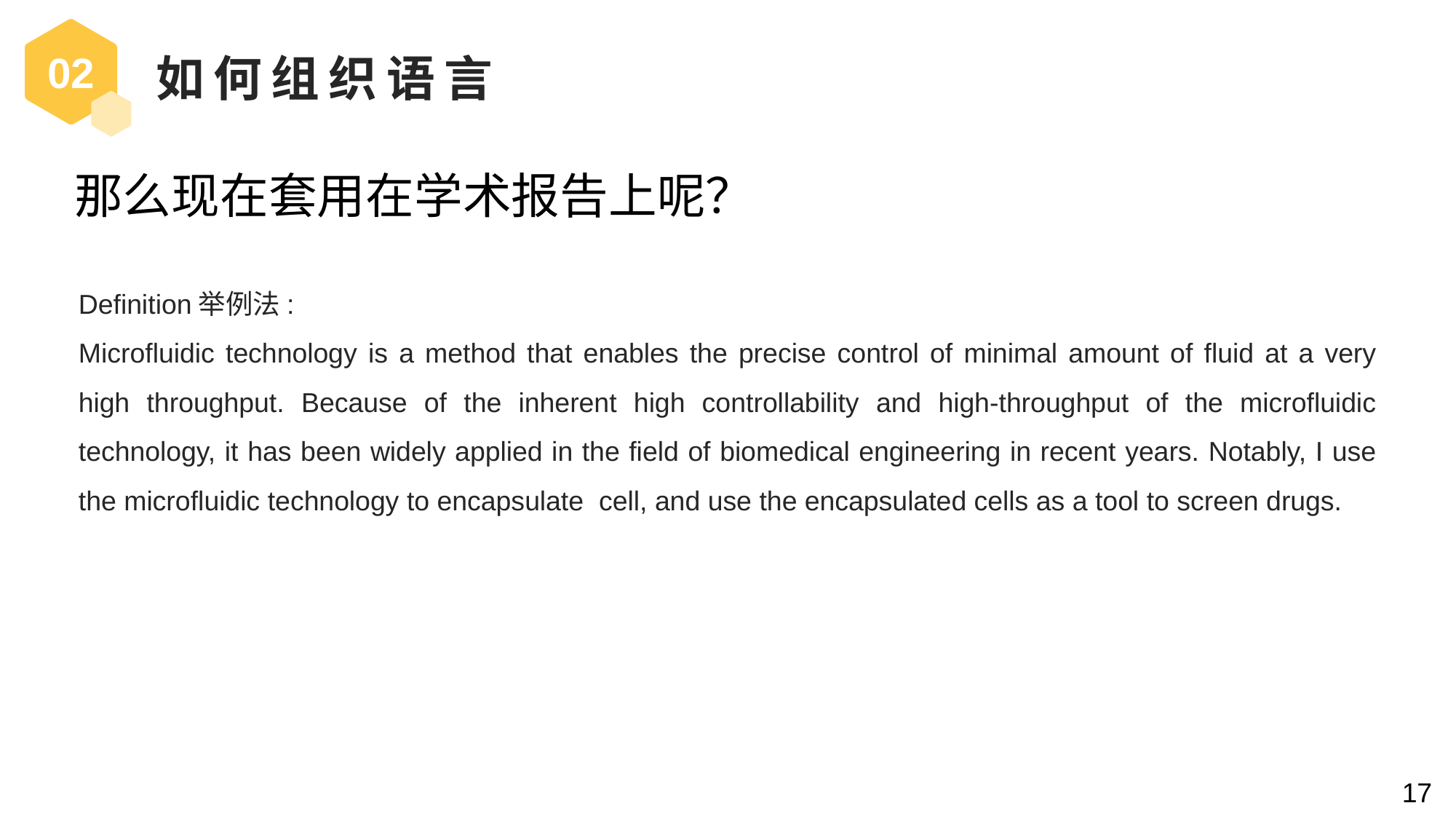

02
如何组织语言

那么现在套用在学术报告上呢？
Definition举例法:
Microfluidic technology is a method that enables the precise control of minimal amount of fluid at a very high throughput. Because of the inherent high controllability and high-throughput of the microfluidic technology, it has been widely applied in the field of biomedical engineering in recent years. Notably, I use the microfluidic technology to encapsulate  cell, and use the encapsulated cells as a tool to screen drugs.
17